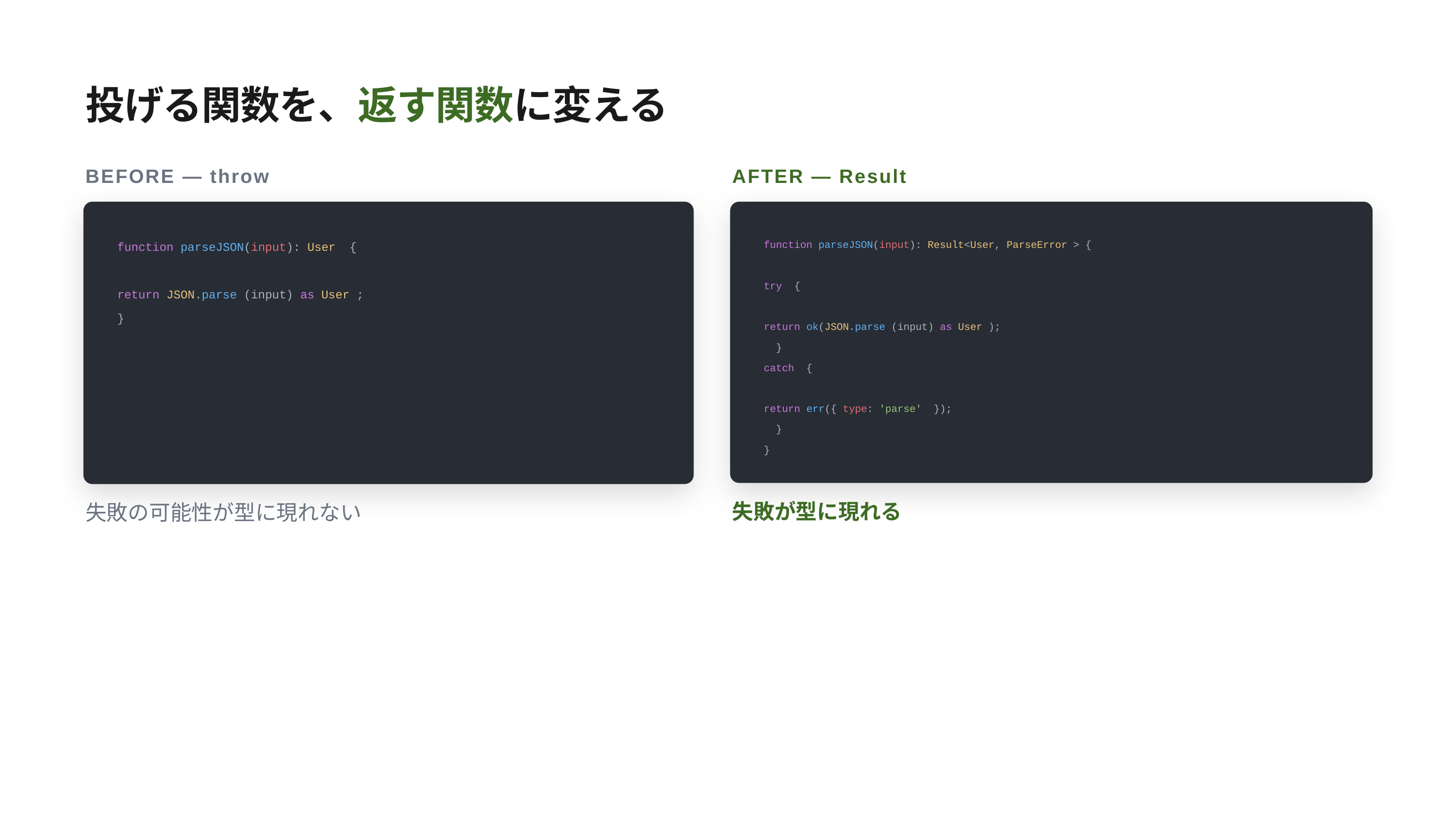

投げる関数を、返す関数に変える
BEFORE — throw
AFTER — Result

function parseJSON(input): User  {

return JSON.parse (input) as User ;
}
function parseJSON(input): Result<User, ParseError > {

try  {

return ok(JSON.parse (input) as User );
  }
catch  {

return err({ type: 'parse'  });
  }
}
失敗が型に現れる
失敗の可能性が型に現れない